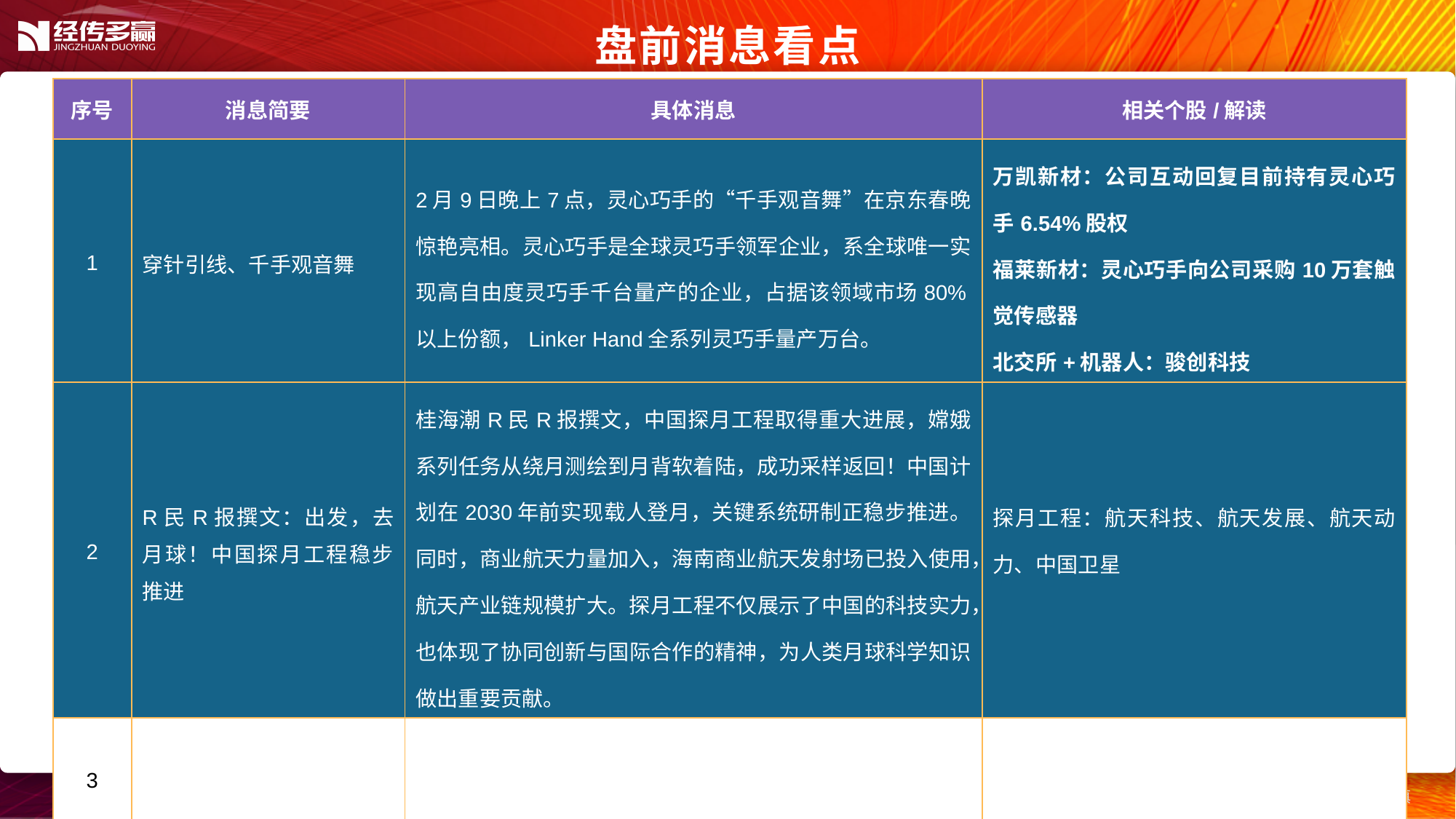

盘前消息看点
| 序号 | 消息简要 | 具体消息 | 相关个股/解读 |
| --- | --- | --- | --- |
| 1 | 穿针引线、千手观音舞 | 2月9日晚上7点，灵心巧手的“千手观音舞”在京东春晚惊艳亮相。灵心巧手是全球灵巧手领军企业，系全球唯一实现高自由度灵巧手千台量产的企业，占据该领域市场80%以上份额，Linker Hand全系列灵巧手量产万台。 | 万凯新材：公司互动回复目前持有灵心巧手6.54%股权 福莱新材：灵心巧手向公司采购10万套触觉传感器 北交所+机器人：骏创科技 |
| 2 | R民R报撰文：出发，去月球！中国探月工程稳步推进 | 桂海潮R民R报撰文，中国探月工程取得重大进展，嫦娥系列任务从绕月测绘到月背软着陆，成功采样返回！中国计划在2030年前实现载人登月，关键系统研制正稳步推进。同时，商业航天力量加入，海南商业航天发射场已投入使用，航天产业链规模扩大。探月工程不仅展示了中国的科技实力，也体现了协同创新与国际合作的精神，为人类月球科学知识做出重要贡献。 | 探月工程：航天科技、航天发展、航天动力、中国卫星 |
| 3 |  |  |  |
| 4 |  |  |  |
| 5 |  |  |  |